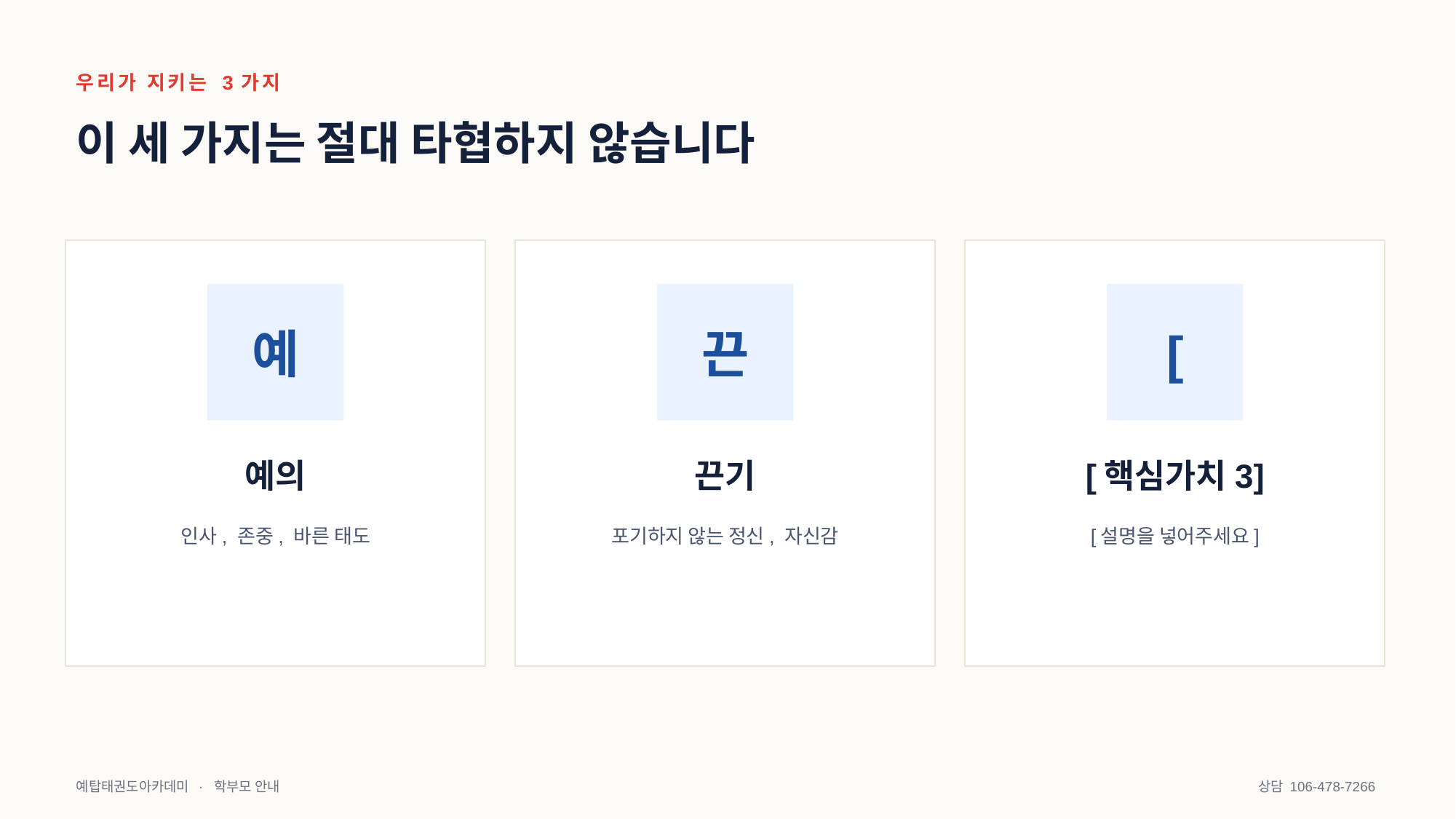

우리가 지키는 3가지
이 세 가지는 절대 타협하지 않습니다

예
끈
[
예의
끈기
[핵심가치3]
인사, 존중, 바른 태도
포기하지 않는 정신, 자신감
[설명을 넣어주세요]
예탑태권도아카데미  ·  학부모 안내
상담 106-478-7266